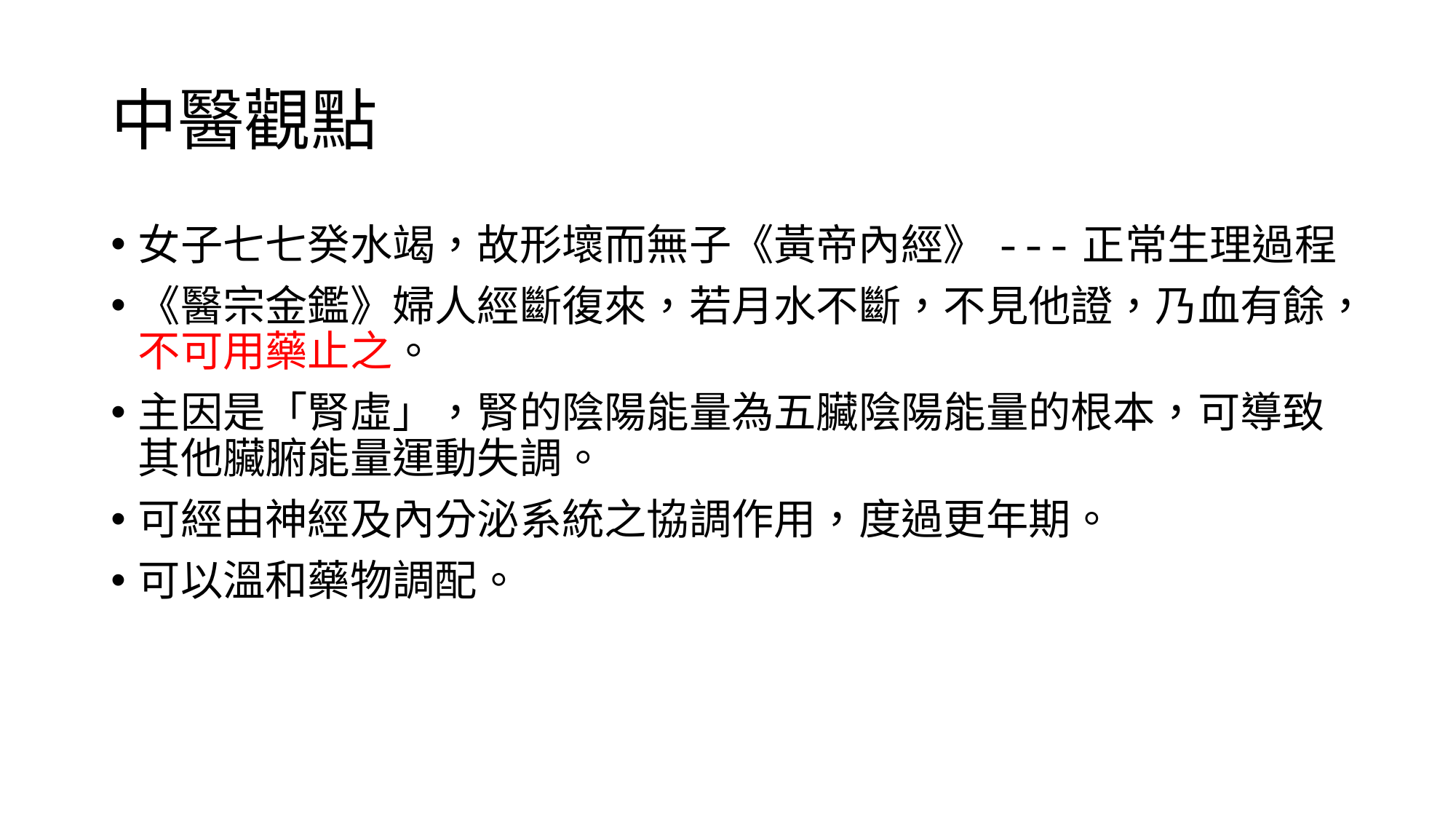

# 中醫觀點
女子七七癸水竭，故形壞而無子《黃帝內經》---正常生理過程
《醫宗金鑑》婦人經斷復來，若月水不斷，不見他證，乃血有餘，不可用藥止之。
主因是「腎虛」，腎的陰陽能量為五臟陰陽能量的根本，可導致其他臟腑能量運動失調。
可經由神經及內分泌系統之協調作用，度過更年期。
可以溫和藥物調配。